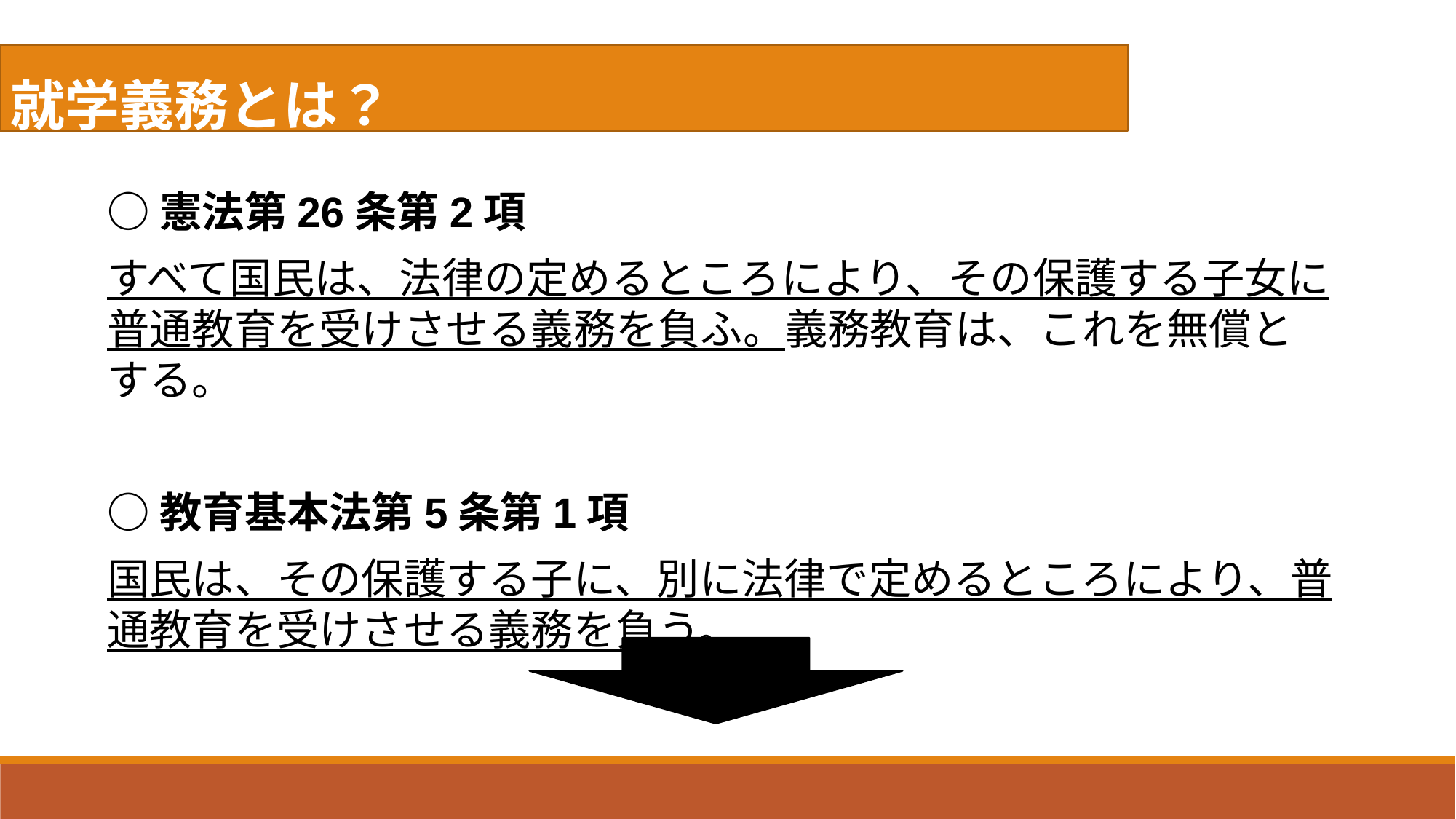

就学義務とは？
○憲法第26条第2項
すべて国民は、法律の定めるところにより、その保護する子女に普通教育を受けさせる義務を負ふ。義務教育は、これを無償とする。

○教育基本法第5条第1項
国民は、その保護する子に、別に法律で定めるところにより、普通教育を受けさせる義務を負う。